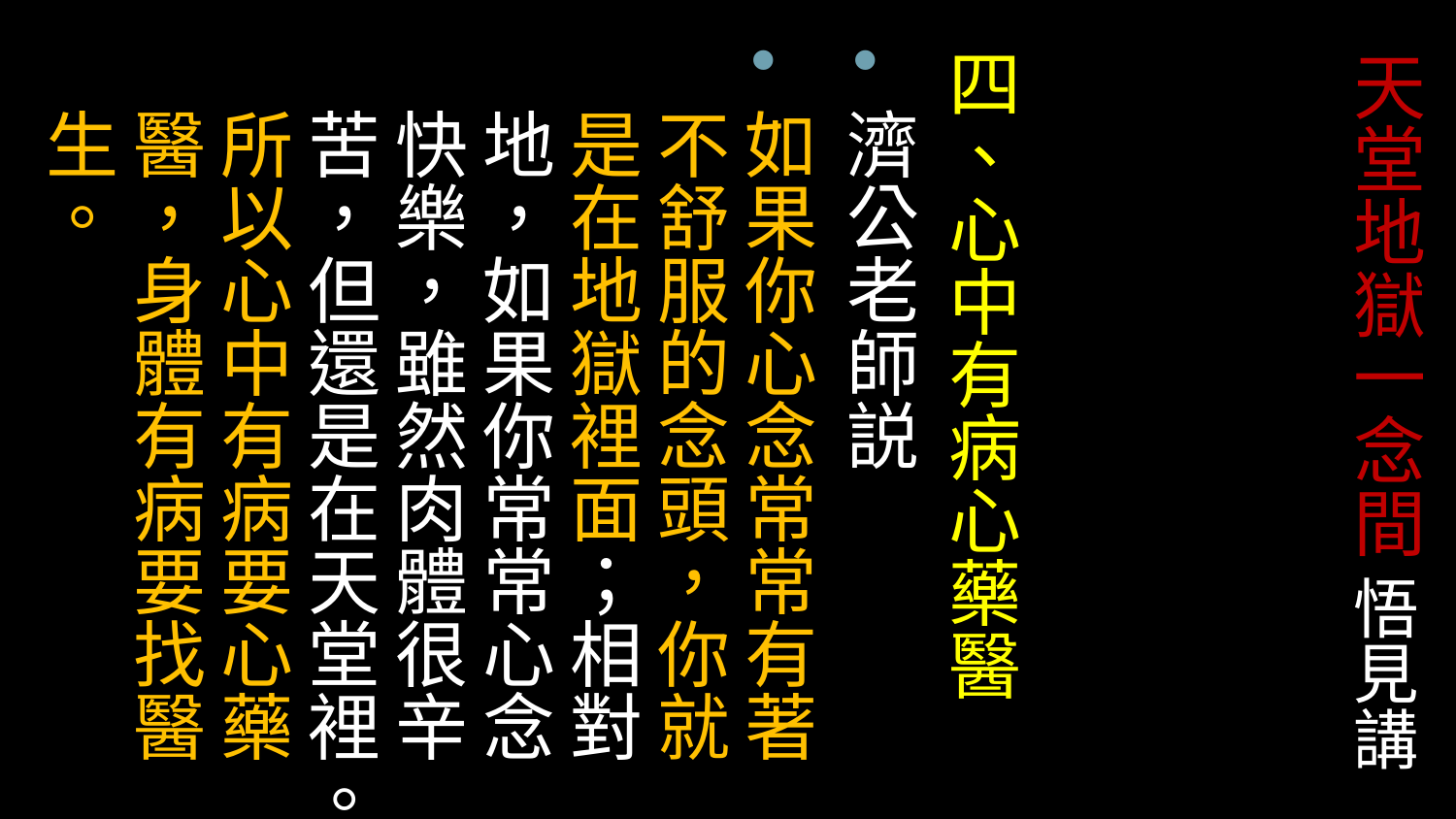

四、心中有病心藥醫
濟公老師説
如果你心念常常有著不舒服的念頭，你就是在地獄裡面；相對地，如果你常常心念快樂，雖然肉體很辛苦，但還是在天堂裡。所以心中有病要心藥醫，身體有病要找醫生。
# 天堂地獄一念間 悟見講